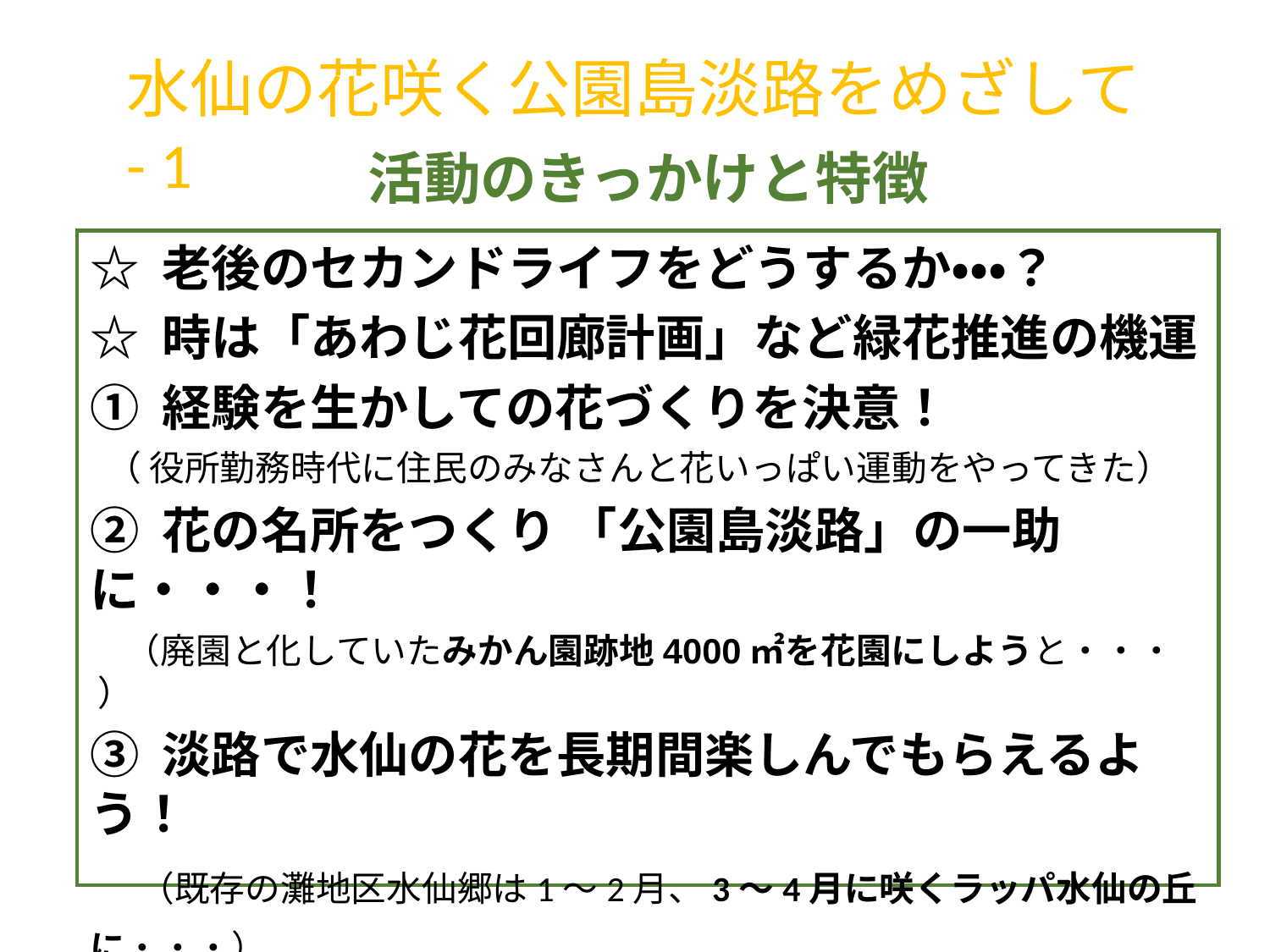

水仙の花咲く公園島淡路をめざして - 1
活動のきっかけと特徴
☆ 老後のセカンドライフをどうするか・・・？
☆ 時は「あわじ花回廊計画」など緑花推進の機運
① 経験を生かしての花づくりを決意！
 （ 役所勤務時代に住民のみなさんと花いっぱい運動をやってきた）
② 花の名所をつくり 「公園島淡路」の一助に・・・！
　（廃園と化していたみかん園跡地4000㎡を花園にしようと・・・ ）
③ 淡路で水仙の花を長期間楽しんでもらえるよう！
　（既存の灘地区水仙郷は1～2月、3～4月に咲くラッパ水仙の丘に・・・）
④ 趣味を生かしたクラフト教室開催
  （里山保全を兼ねて竹材の有効利用として「竹工作」の体験教室も・・）